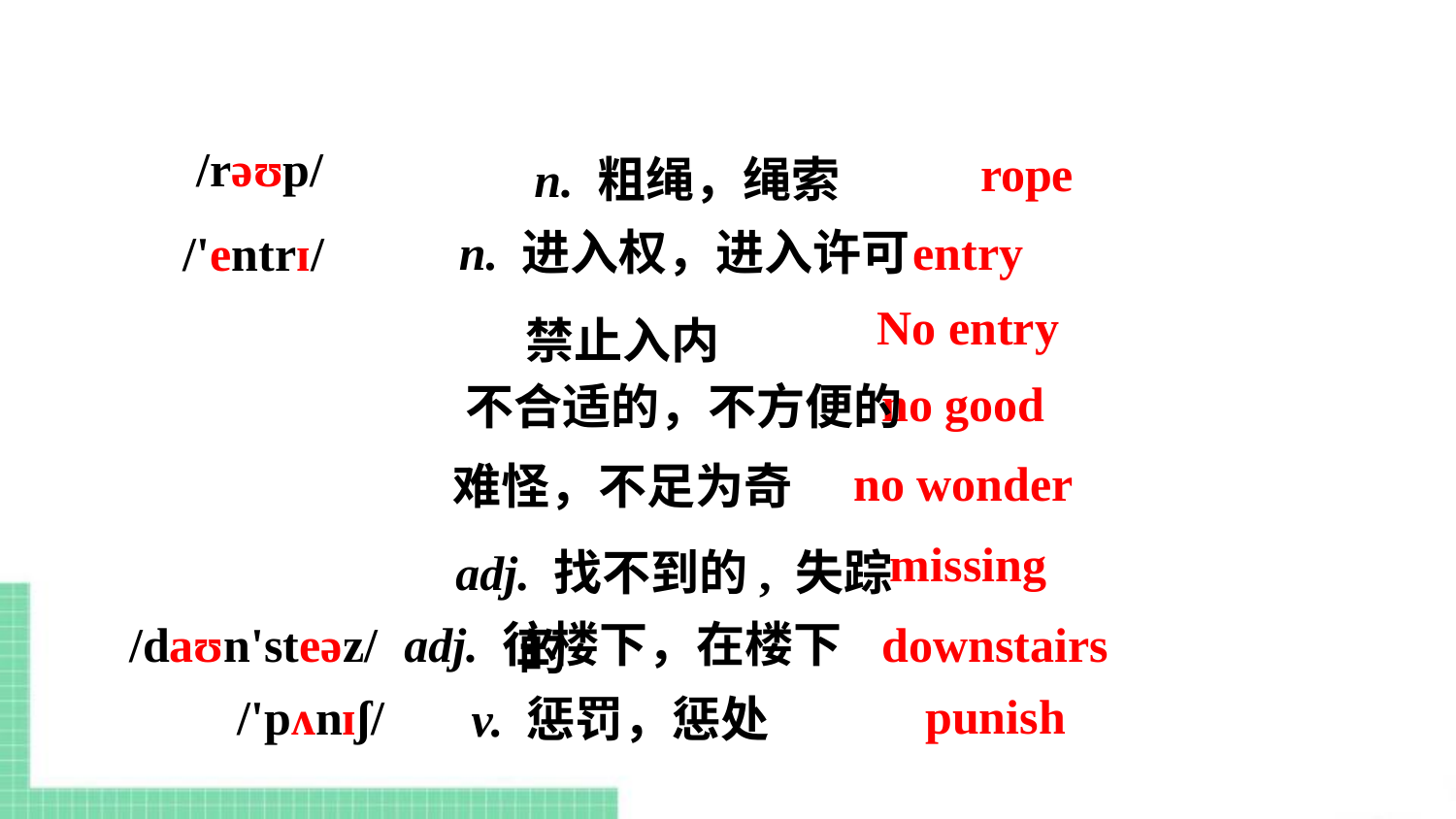

n. 粗绳，绳索
rope
/rəʊp/
n. 进入权，进入许可
entry
/'entrɪ/
禁止入内
No entry
no good
不合适的，不方便的
no wonder
难怪，不足为奇
adj. 找不到的, 失踪的
missing
/daʊn'steəz/
adj. 往楼下，在楼下
downstairs
/'pʌnɪʃ/
punish
v. 惩罚，惩处